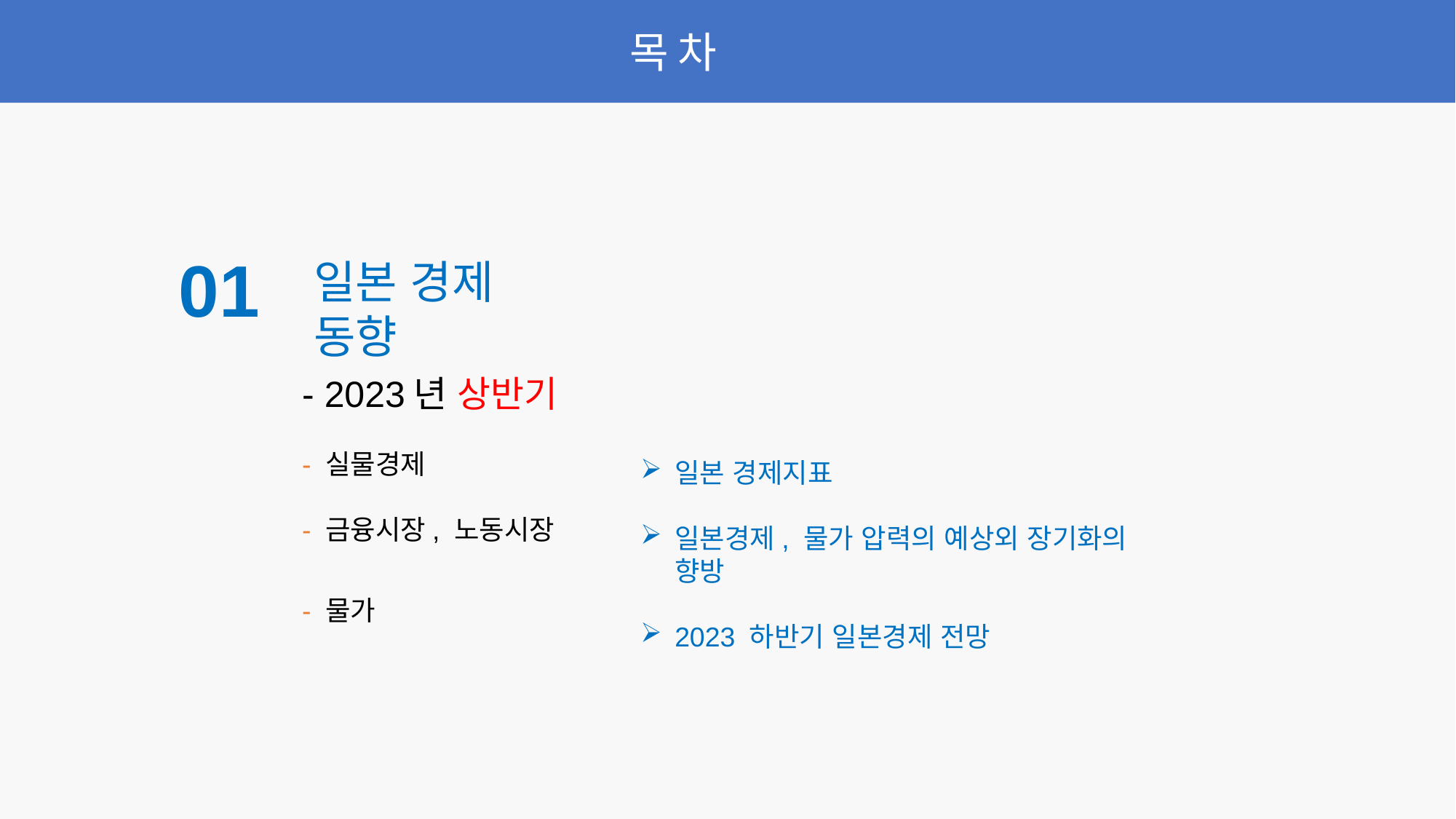

목차
01
일본 경제 동향
- 2023년 상반기

- 실물경제

- 금융시장, 노동시장

일본 경제지표

일본경제, 물가 압력의 예상외 장기화의 향방

2023 하반기 일본경제 전망

- 물가